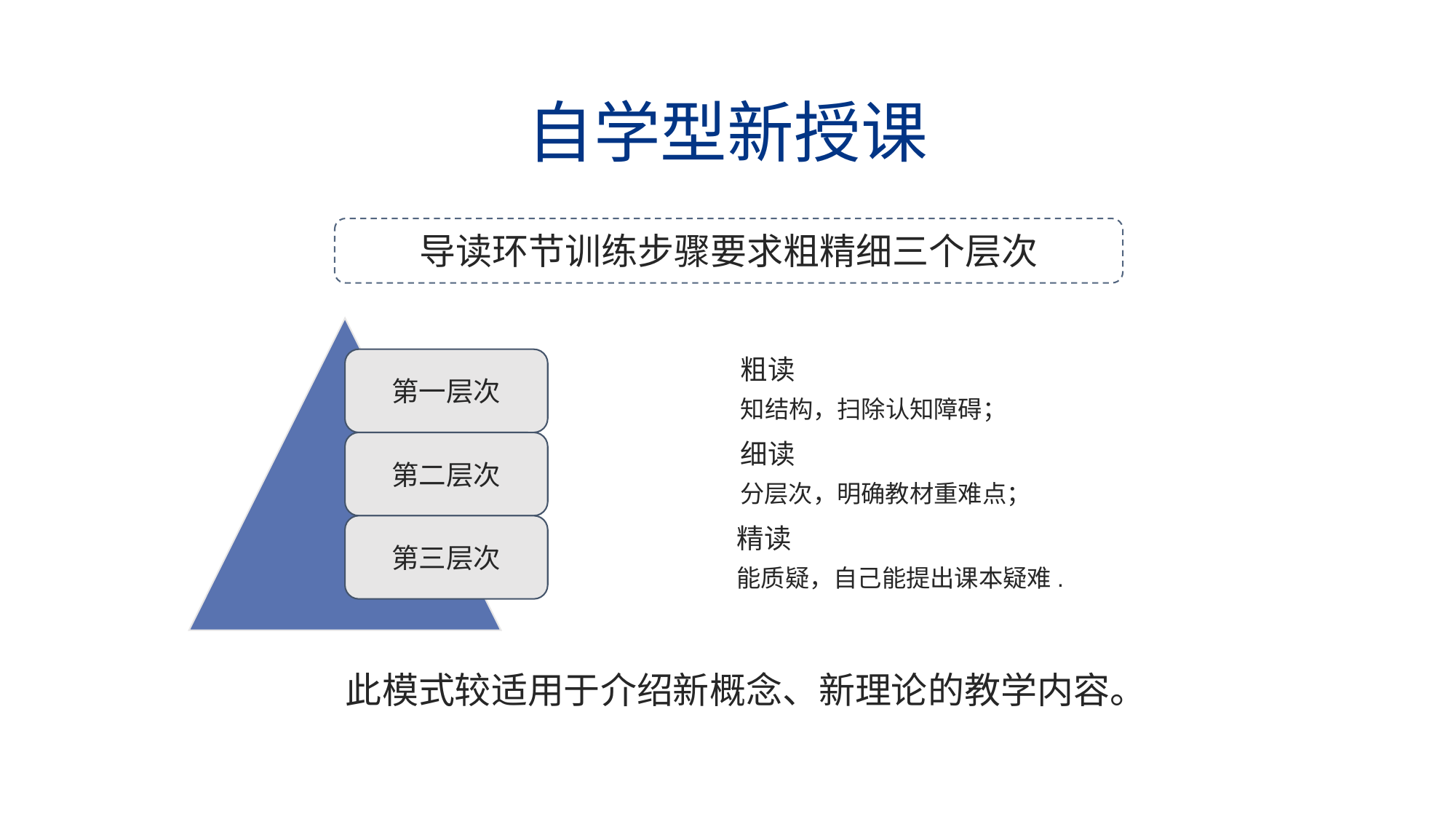

自学型新授课

导读环节训练步骤要求粗精细三个层次
第一层次
第二层次
第三层次
粗读
知结构，扫除认知障碍；
细读
分层次，明确教材重难点；
精读
能质疑，自己能提出课本疑难.
此模式较适用于介绍新概念、新理论的教学内容。